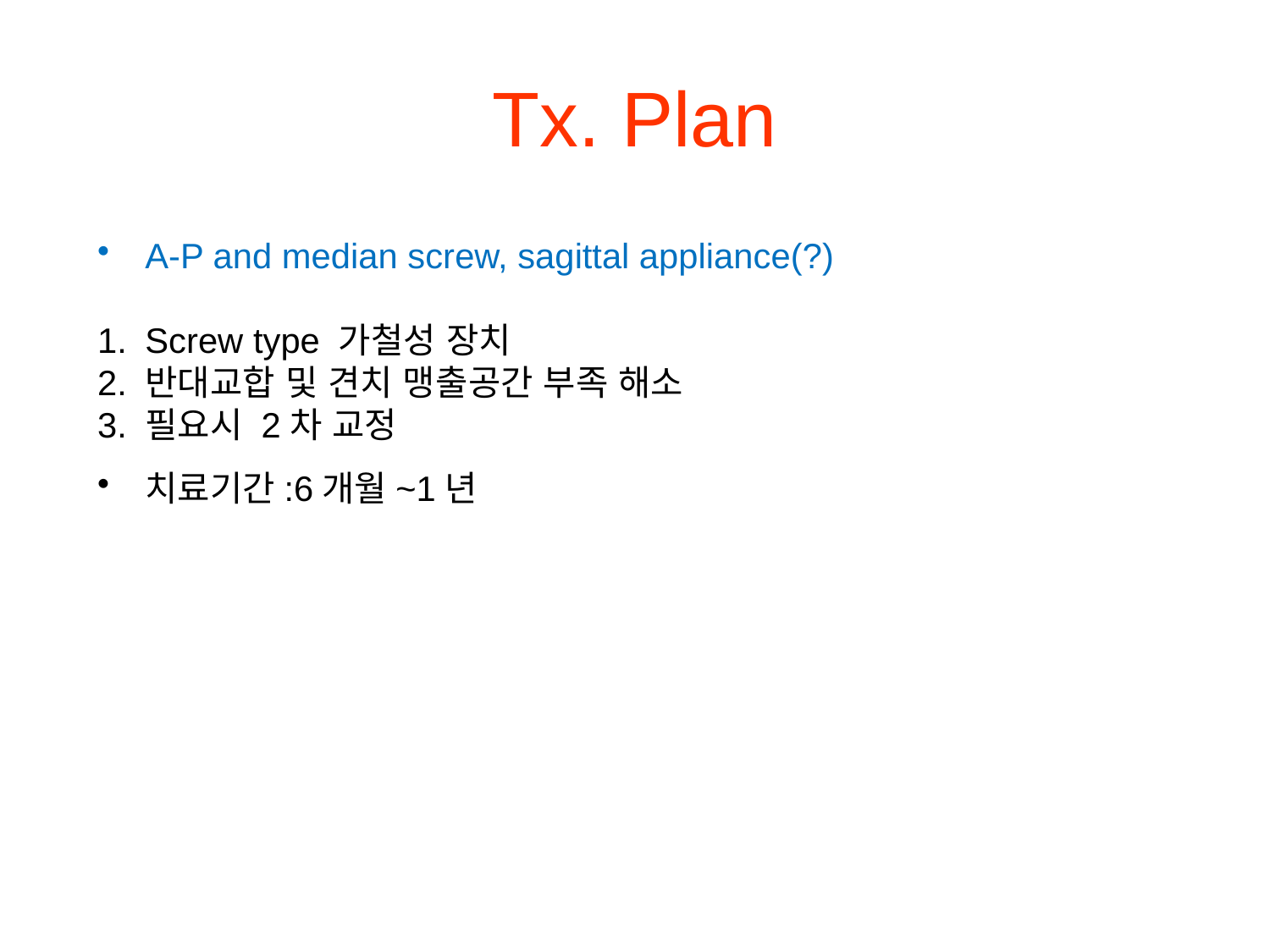

# Tx. Plan
A-P and median screw, sagittal appliance(?)

Screw type 가철성 장치
반대교합 및 견치 맹출공간 부족 해소
필요시 2차 교정

치료기간:6개월~1년